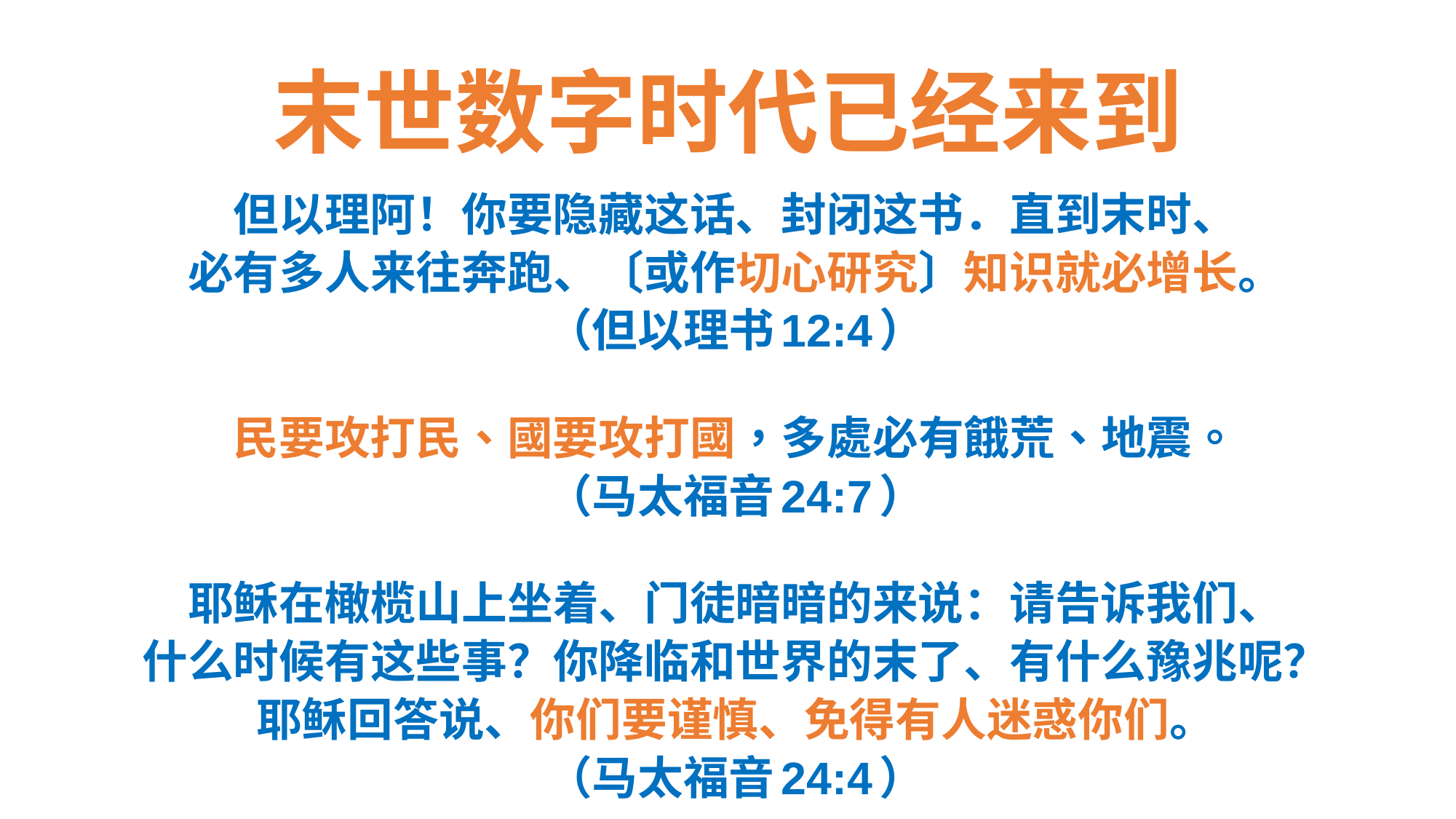

# 末世数字时代已经来到
但以理阿！你要隐藏这话、封闭这书．直到末时、
必有多人来往奔跑、〔或作切心研究〕知识就必增长。
（但以理书12:4）
民要攻打民、國要攻打國，多處必有餓荒、地震。
（马太福音24:7）
耶稣在橄榄山上坐着、门徒暗暗的来说：请告诉我们、
什么时候有这些事？你降临和世界的末了、有什么豫兆呢？
耶稣回答说、你们要谨慎、免得有人迷惑你们。
（马太福音24:4）